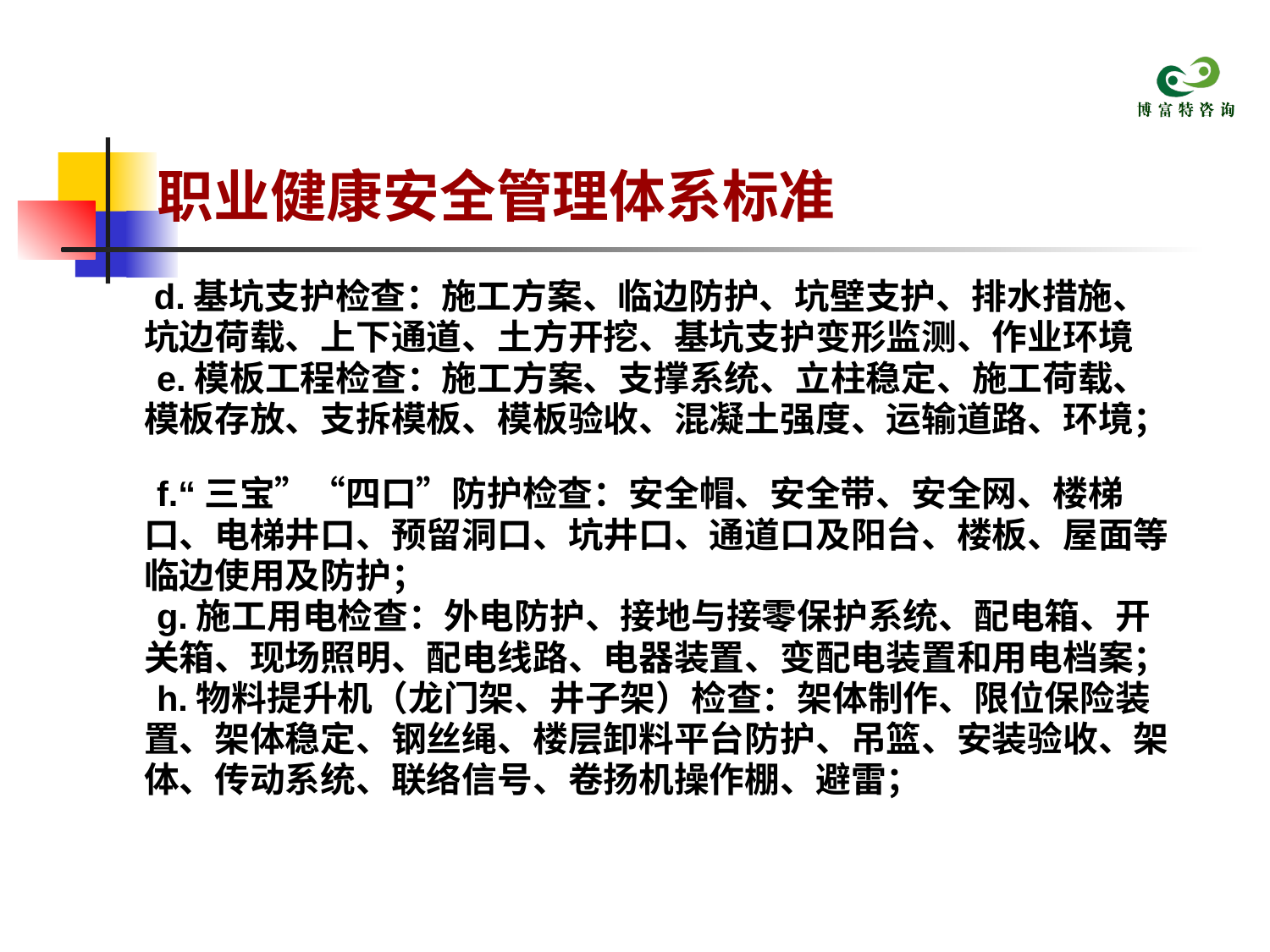

# 职业健康安全管理体系标准
   d.基坑支护检查：施工方案、临边防护、坑壁支护、排水措施、
 坑边荷载、上下通道、土方开挖、基坑支护变形监测、作业环境
   e.模板工程检查：施工方案、支撑系统、立柱稳定、施工荷载、
 模板存放、支拆模板、模板验收、混凝土强度、运输道路、环境；
   f.“三宝”“四口”防护检查：安全帽、安全带、安全网、楼梯
 口、电梯井口、预留洞口、坑井口、通道口及阳台、楼板、屋面等
 临边使用及防护；
   g.施工用电检查：外电防护、接地与接零保护系统、配电箱、开
 关箱、现场照明、配电线路、电器装置、变配电装置和用电档案；
   h.物料提升机（龙门架、井子架）检查：架体制作、限位保险装
 置、架体稳定、钢丝绳、楼层卸料平台防护、吊篮、安装验收、架
 体、传动系统、联络信号、卷扬机操作棚、避雷；

106